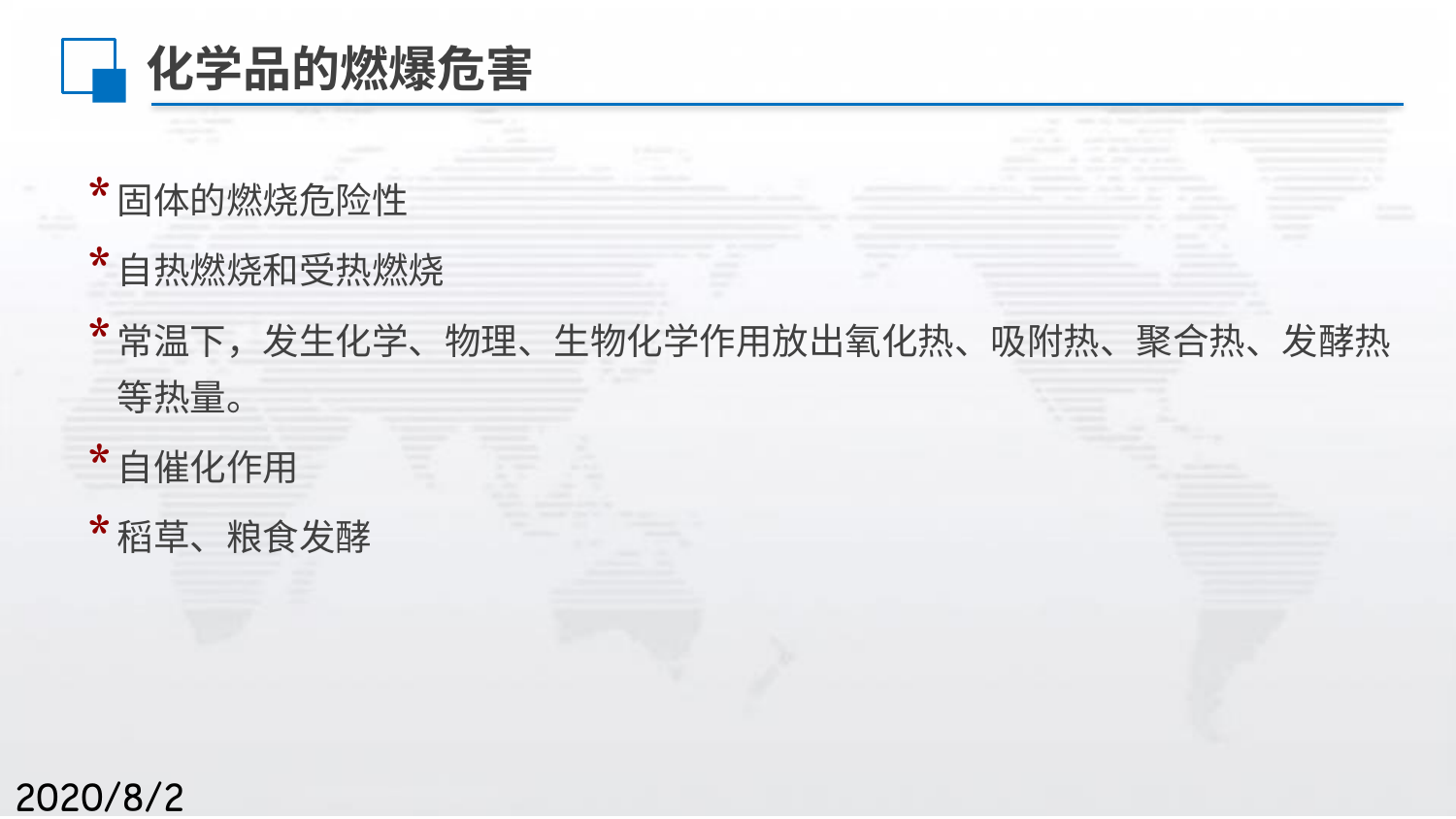

化学品的燃爆危害
固体的燃烧危险性
自热燃烧和受热燃烧
常温下，发生化学、物理、生物化学作用放出氧化热、吸附热、聚合热、发酵热等热量。
自催化作用
稻草、粮食发酵
2020/8/2